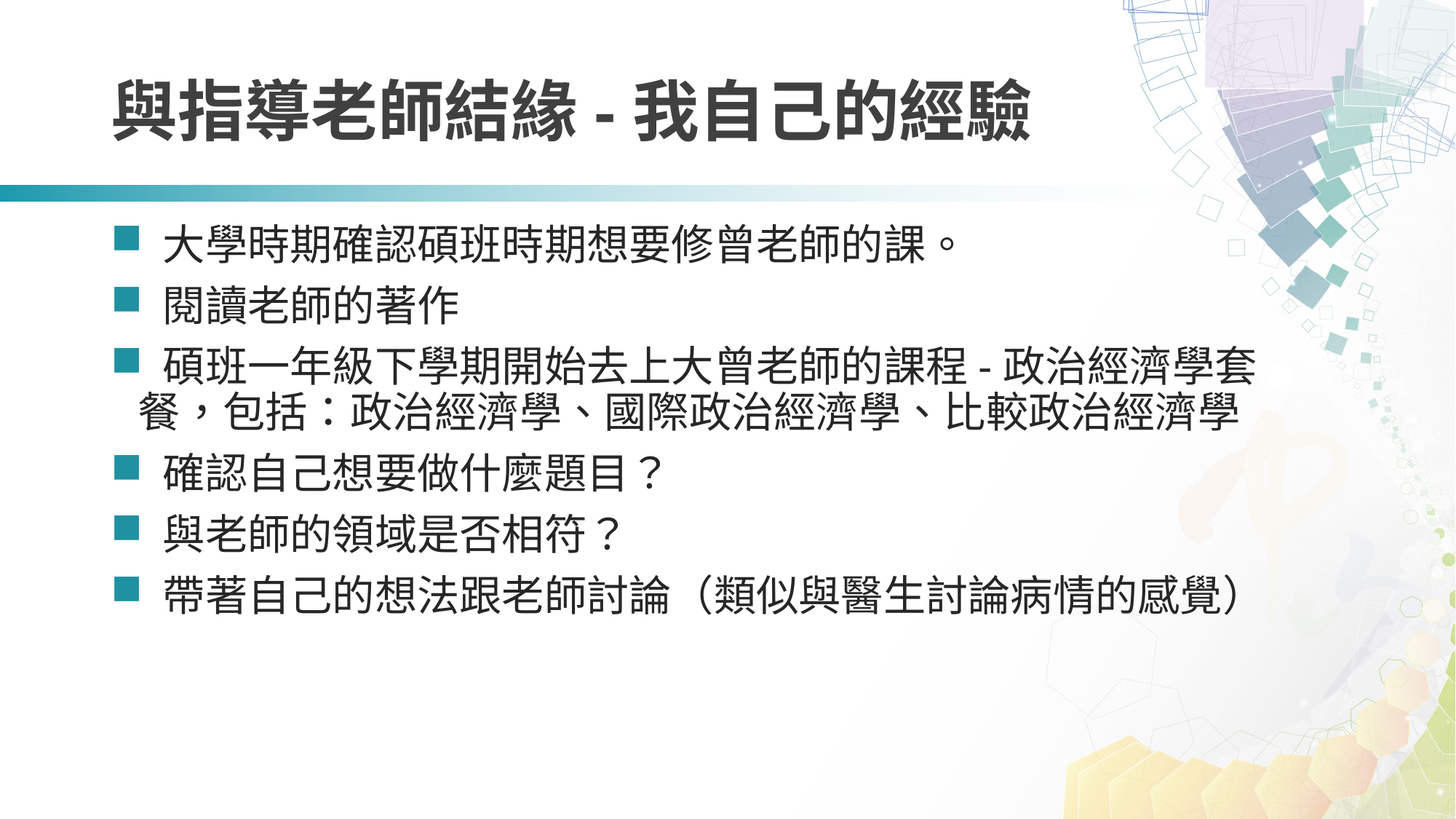

# 與指導老師結緣-我自己的經驗
 大學時期確認碩班時期想要修曾老師的課。
 閱讀老師的著作
 碩班一年級下學期開始去上大曾老師的課程-政治經濟學套餐，包括：政治經濟學、國際政治經濟學、比較政治經濟學
 確認自己想要做什麼題目？
 與老師的領域是否相符？
 帶著自己的想法跟老師討論（類似與醫生討論病情的感覺）